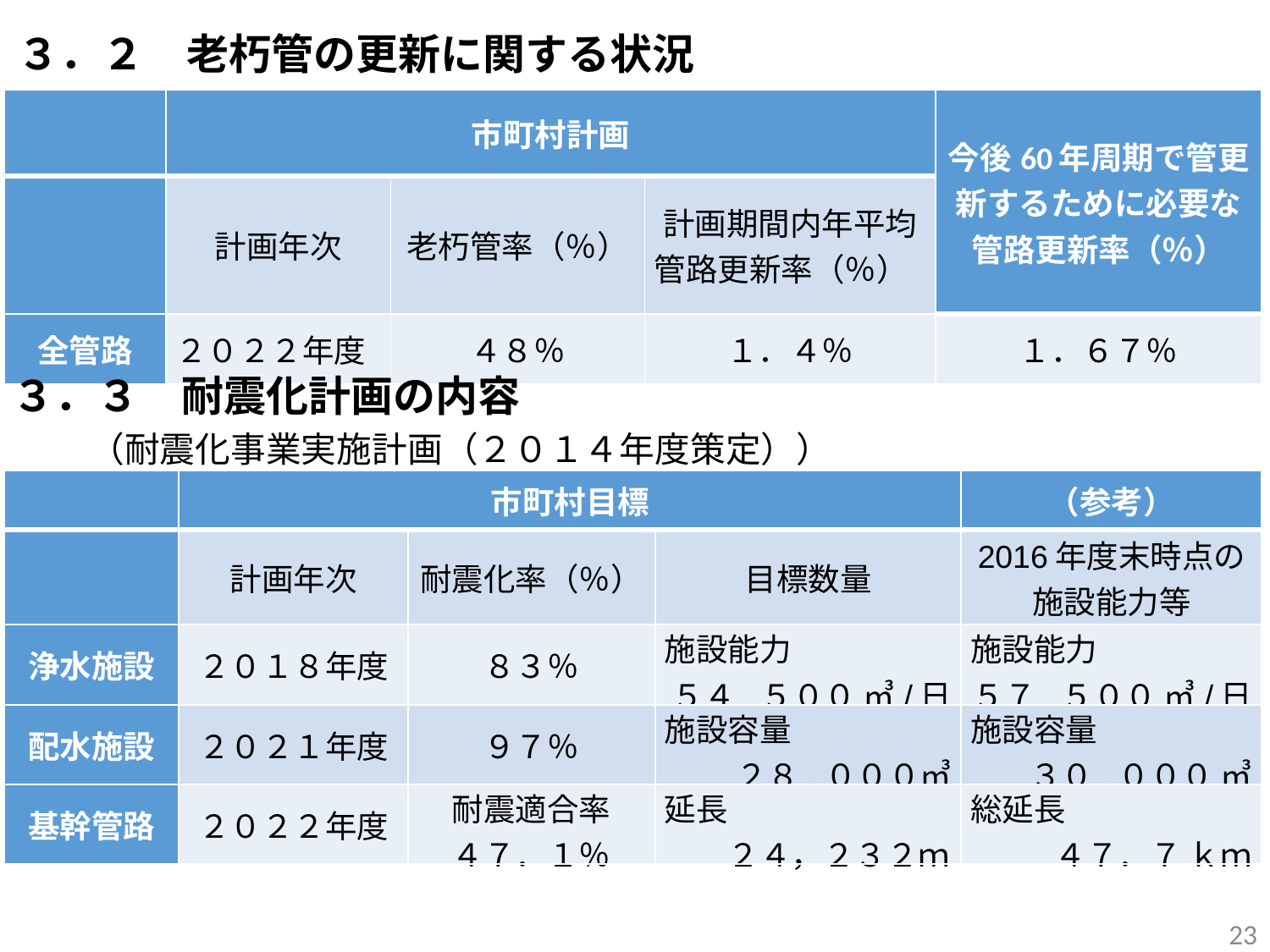

３．２　老朽管の更新に関する状況
|  | 市町村計画 |  |  | 今後60年周期で管更新するために必要な管路更新率（％） |
| --- | --- | --- | --- | --- |
|  | 計画年次 | 老朽管率（％） | 計画期間内年平均 管路更新率（％） |  |
| 全管路 | ２０２２年度 | ４８％ | １．４％ | １．６７％ |

３．３　耐震化計画の内容
       （耐震化事業実施計画（２０１４年度策定））
|  | 市町村目標 |  |  | （参考） |
| --- | --- | --- | --- | --- |
|  | 計画年次 | 耐震化率（％） | 目標数量 | 2016年度末時点の 施設能力等 |
| 浄水施設 | ２０１８年度 | ８３％ | 施設能力 ５４,５００ ㎥/日 | 施設能力 ５７,５００ ㎥/日 |
| 配水施設 | ２０２１年度 | ９７％ | 施設容量 ２８,０００㎥ | 施設容量 ３０,０００ ㎥ |
| 基幹管路 | ２０２２年度 | 耐震適合率 ４７．１％ | 延長 　　２４，２３２ｍ | 総延長 ４７．７ ｋｍ |
23